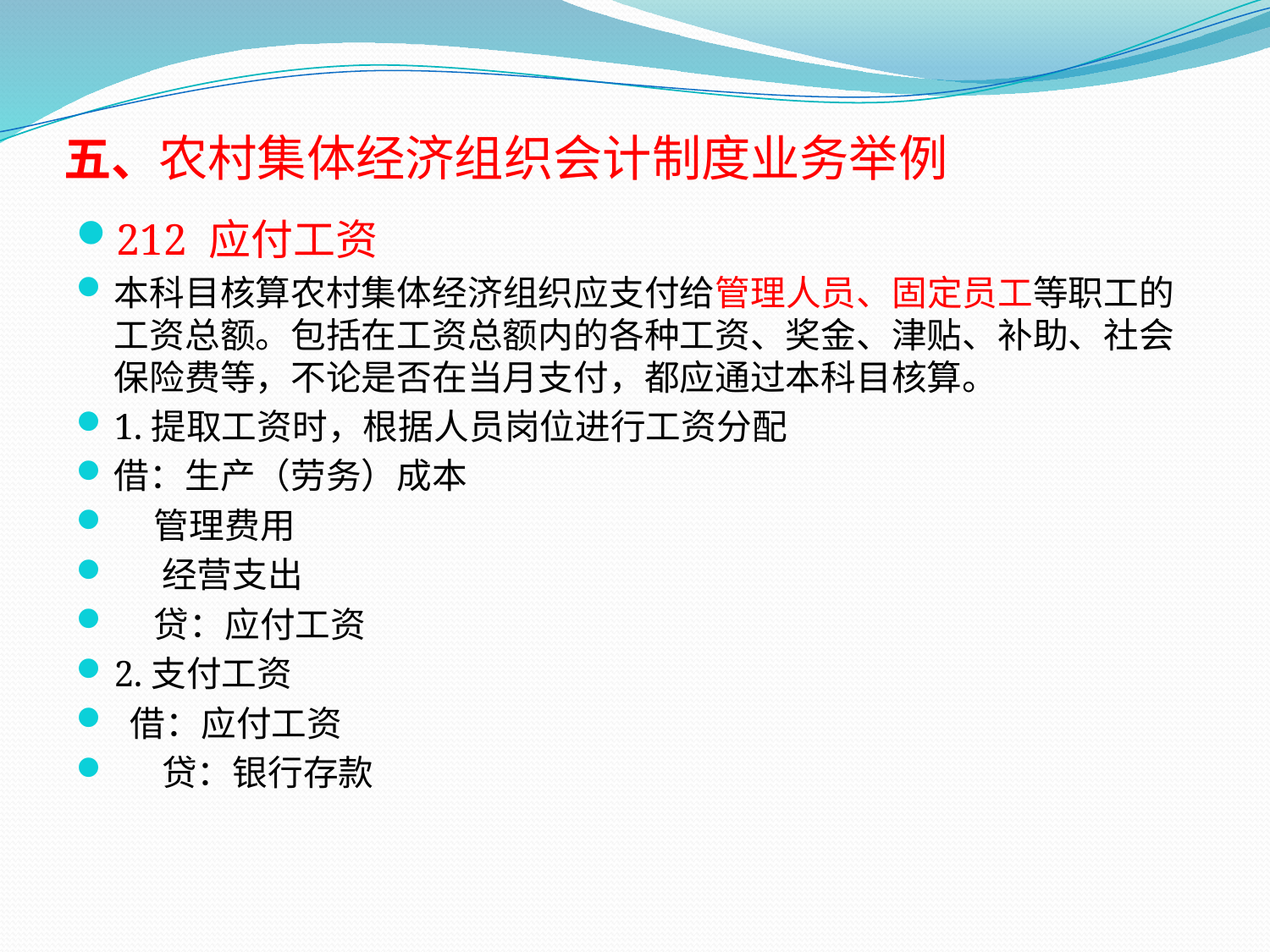

# 五、农村集体经济组织会计制度业务举例
212 应付工资
本科目核算农村集体经济组织应支付给管理人员、固定员工等职工的工资总额。包括在工资总额内的各种工资、奖金、津贴、补助、社会保险费等，不论是否在当月支付，都应通过本科目核算。
1.提取工资时，根据人员岗位进行工资分配
借：生产（劳务）成本
    管理费用
     经营支出
    贷：应付工资
2.支付工资
 借：应付工资
     贷：银行存款